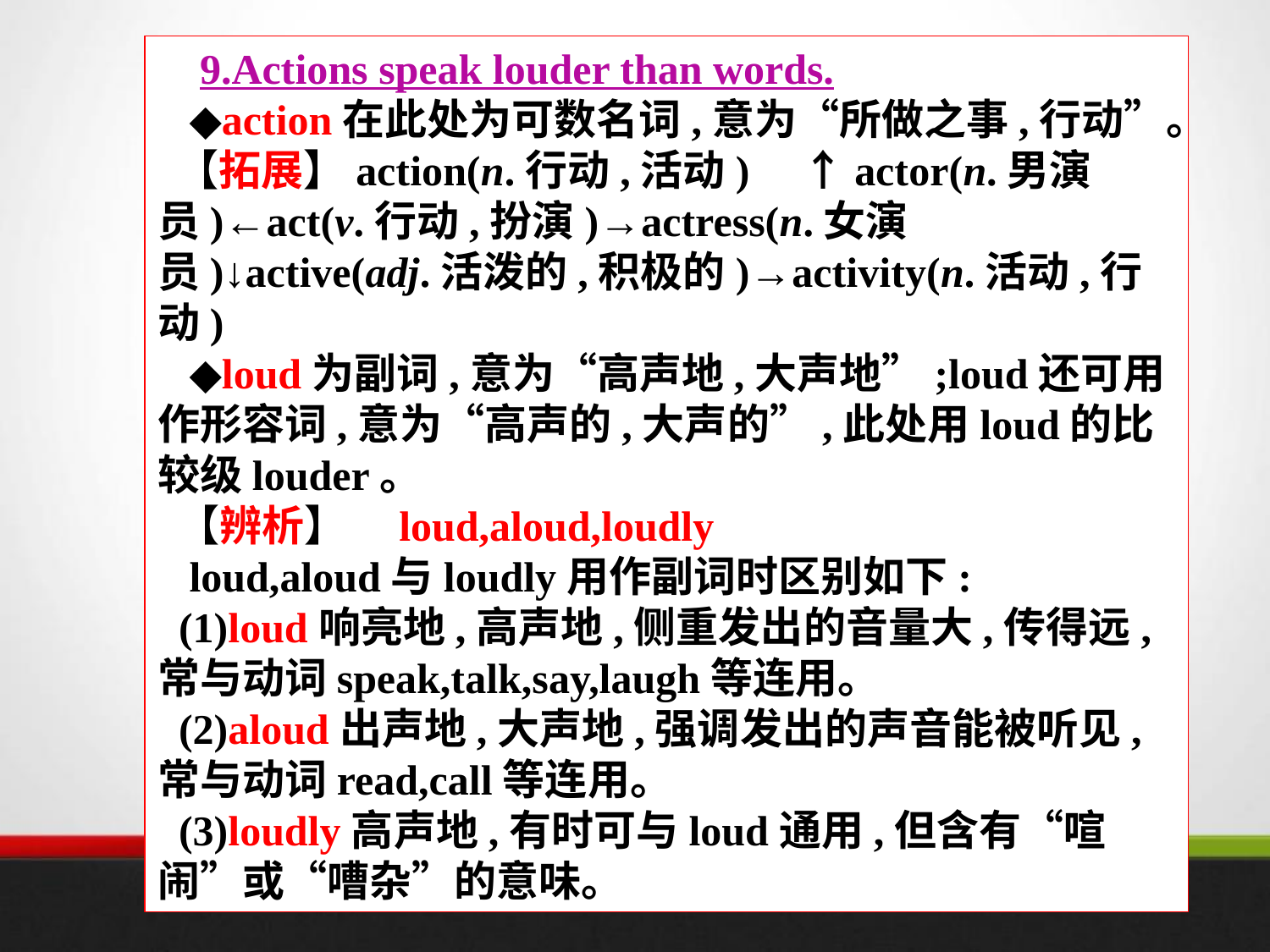

9.Actions speak louder than words.
   ◆action在此处为可数名词,意为“所做之事,行动”。  【拓展】action(n.行动,活动)　↑actor(n.男演员)←act(v.行动,扮演)→actress(n.女演员)↓active(adj.活泼的,积极的)→activity(n.活动,行动)
   ◆loud为副词,意为“高声地,大声地”;loud还可用作形容词,意为“高声的,大声的”,此处用loud的比较级louder。
 【辨析】　loud,aloud,loudly
   loud,aloud与loudly用作副词时区别如下:
  (1)loud响亮地,高声地,侧重发出的音量大,传得远,常与动词speak,talk,say,laugh等连用。
  (2)aloud出声地,大声地,强调发出的声音能被听见,常与动词read,call等连用。
  (3)loudly高声地,有时可与loud通用,但含有“喧闹”或“嘈杂”的意味。